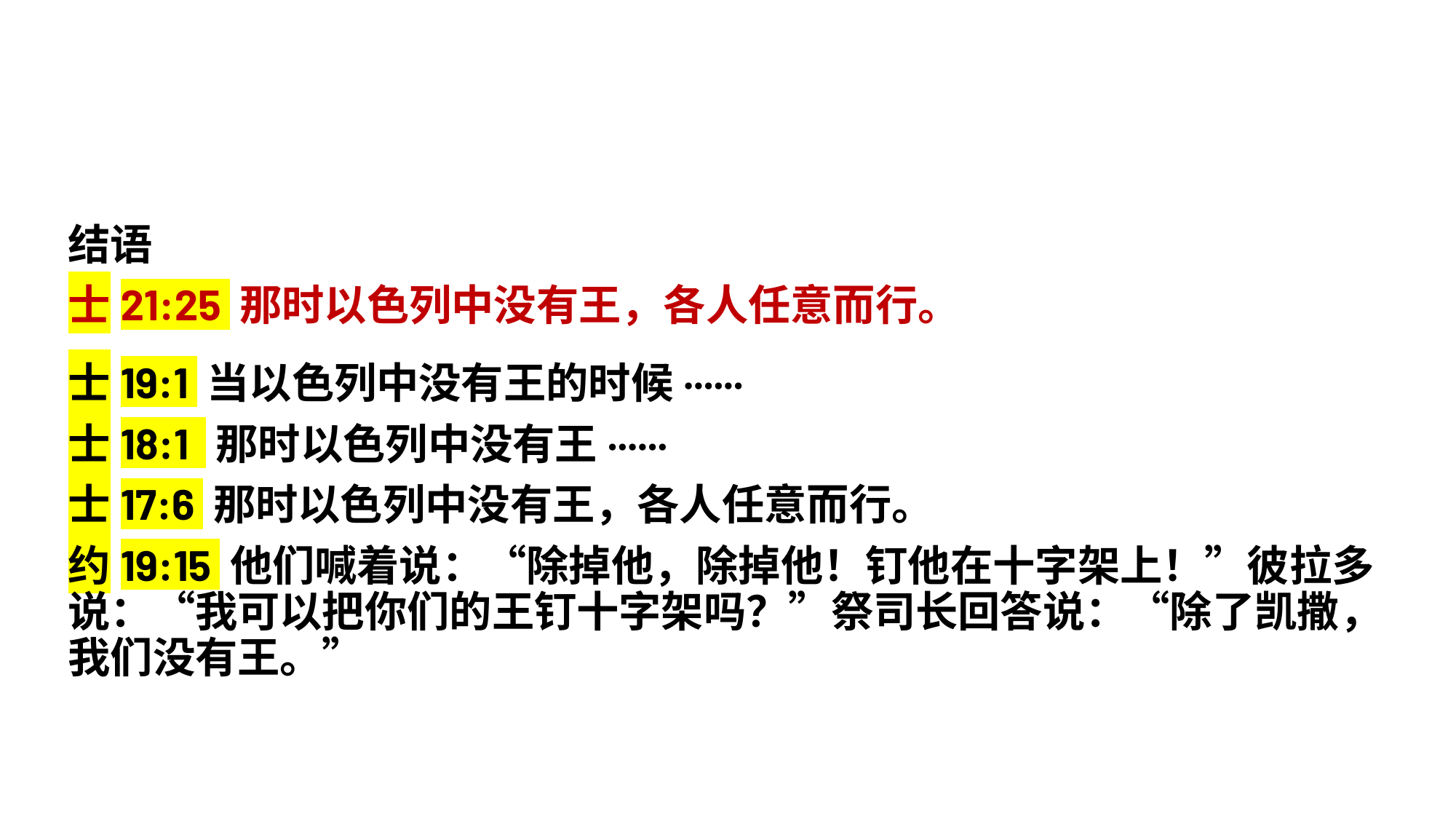

结语
士21:25 那时以色列中没有王，各人任意而行。

士19:1 当以色列中没有王的时候······
士18:1  那时以色列中没有王······
士17:6 那时以色列中没有王，各人任意而行。
约19:15 他们喊着说：“除掉他，除掉他！钉他在十字架上！”彼拉多说：“我可以把你们的王钉十字架吗？”祭司长回答说：“除了凯撒，我们没有王。”